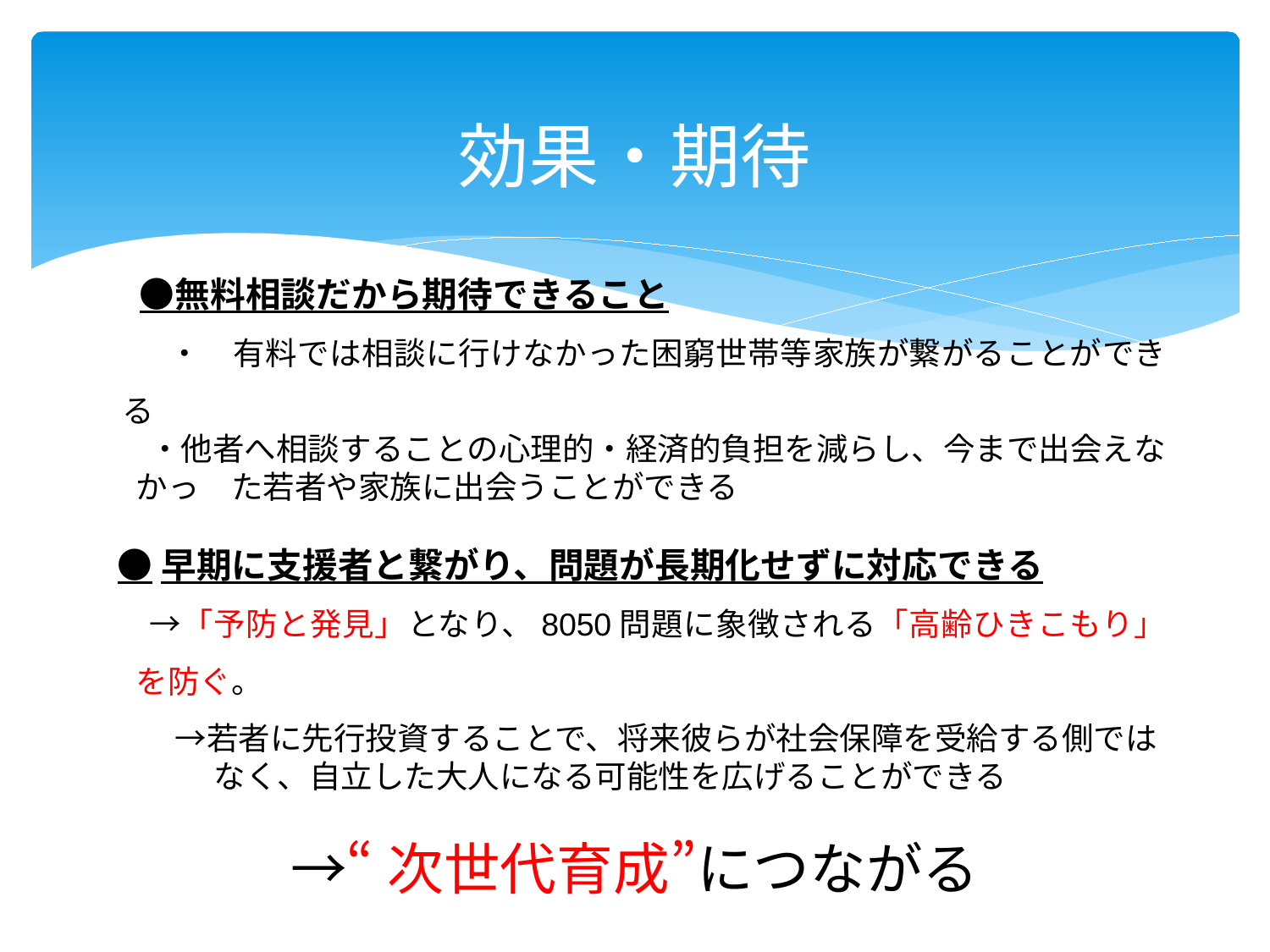

# 効果・期待
　●無料相談だから期待できること
　　・　有料では相談に行けなかった困窮世帯等家族が繋がることができる
　・他者へ相談することの心理的・経済的負担を減らし、今まで出会えなかっ　た若者や家族に出会うことができる

●早期に支援者と繋がり、問題が長期化せずに対応できる
　→「予防と発見」となり、8050問題に象徴される「高齢ひきこもり」を防ぐ。
　　 →若者に先行投資することで、将来彼らが社会保障を受給する側では
　　  　なく、自立した大人になる可能性を広げることができる

→“次世代育成”につながる